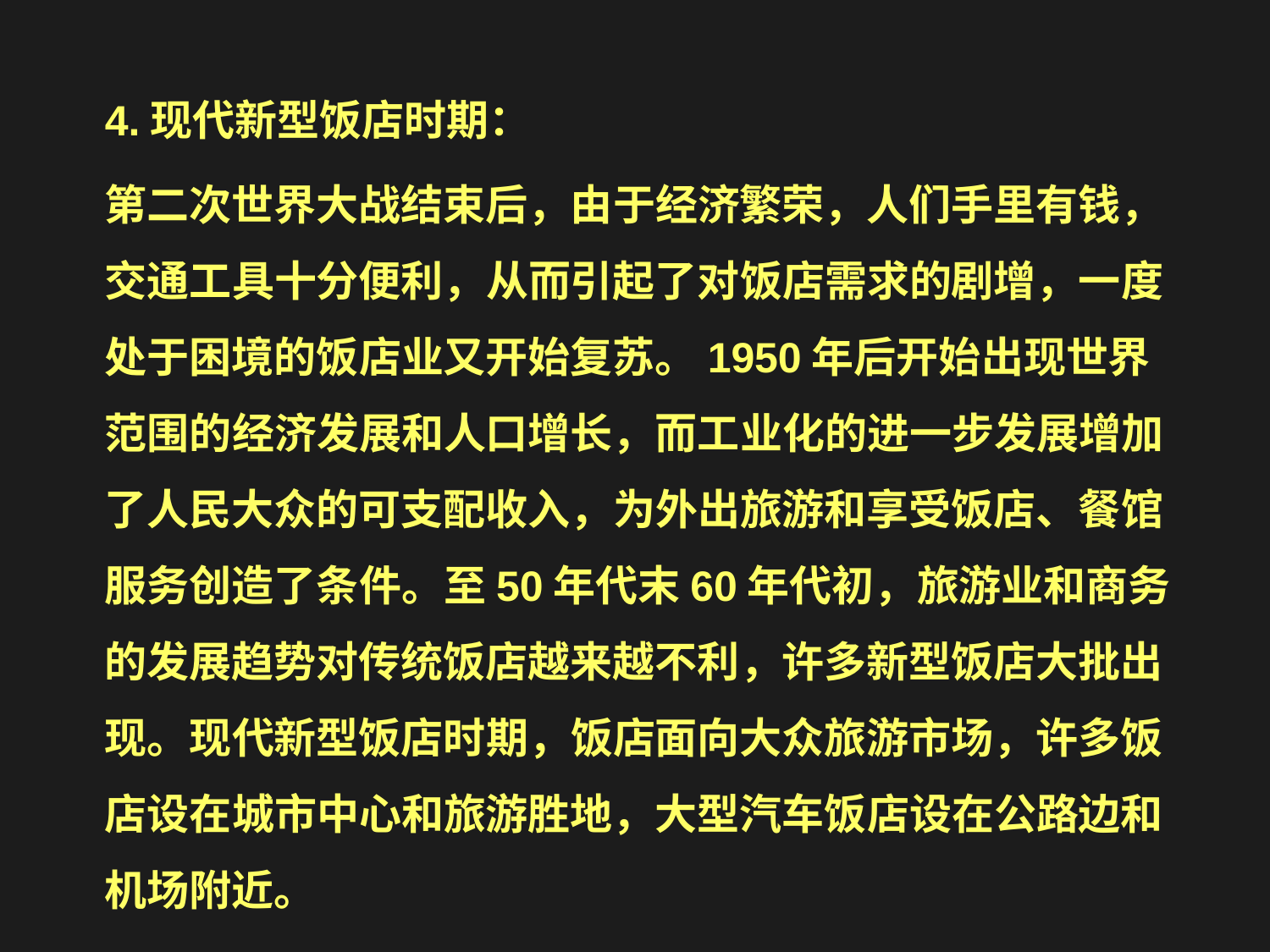

4.现代新型饭店时期：
第二次世界大战结束后，由于经济繁荣，人们手里有钱，交通工具十分便利，从而引起了对饭店需求的剧增，一度处于困境的饭店业又开始复苏。1950年后开始出现世界范围的经济发展和人口增长，而工业化的进一步发展增加了人民大众的可支配收入，为外出旅游和享受饭店、餐馆服务创造了条件。至50年代末60年代初，旅游业和商务的发展趋势对传统饭店越来越不利，许多新型饭店大批出现。现代新型饭店时期，饭店面向大众旅游市场，许多饭店设在城市中心和旅游胜地，大型汽车饭店设在公路边和机场附近。